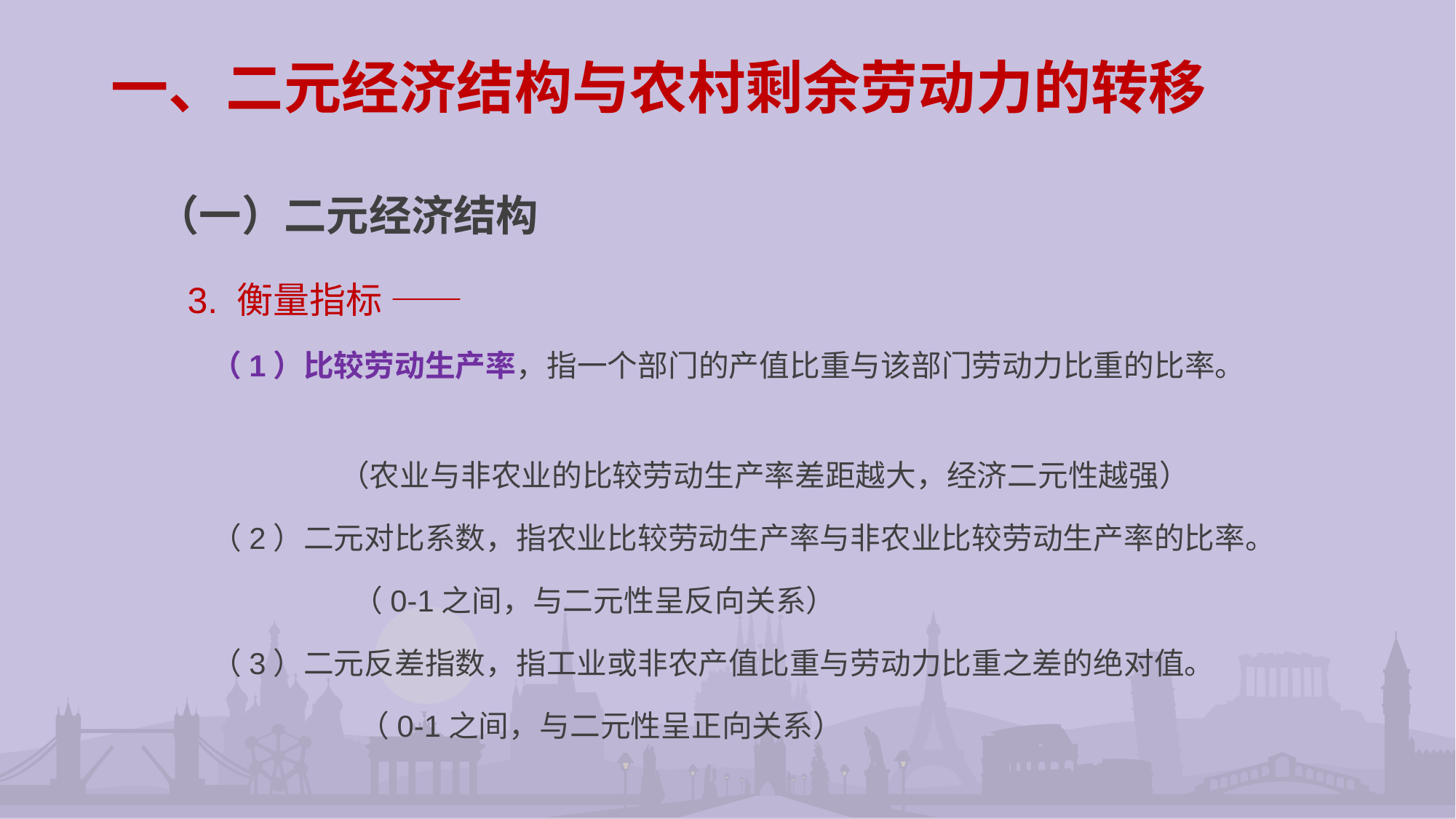

# 一、二元经济结构与农村剩余劳动力的转移
（一）二元经济结构
   3. 衡量指标 ——
       （1）比较劳动生产率，指一个部门的产值比重与该部门劳动力比重的比率。
                          （农业与非农业的比较劳动生产率差距越大，经济二元性越强）
       （2）二元对比系数，指农业比较劳动生产率与非农业比较劳动生产率的比率。
                            （0-1之间，与二元性呈反向关系）
       （3）二元反差指数，指工业或非农产值比重与劳动力比重之差的绝对值。
                             （0-1之间，与二元性呈正向关系）